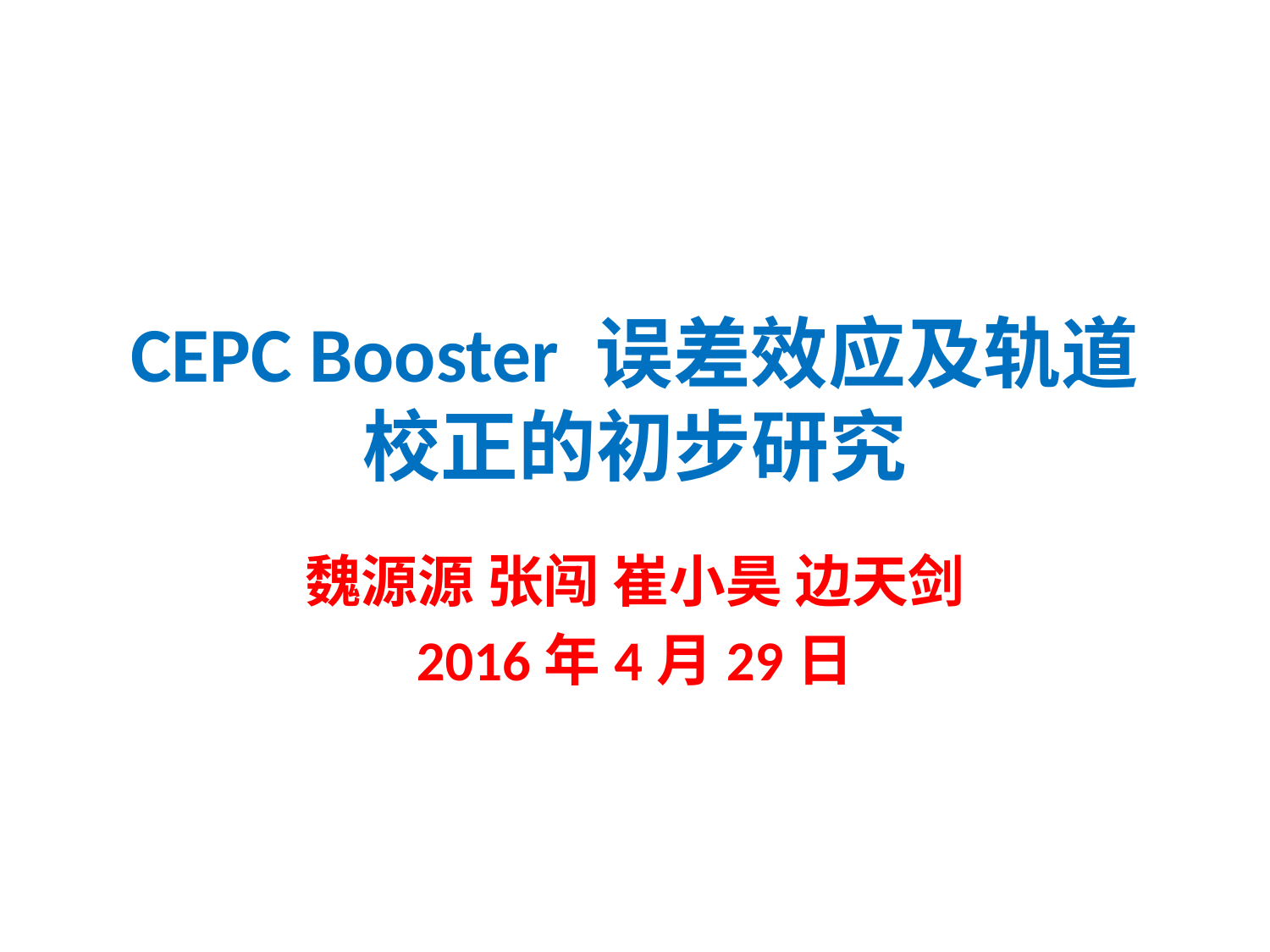

# CEPC Booster 误差效应及轨道校正的初步研究
魏源源 张闯 崔小昊 边天剑
2016年4月29日